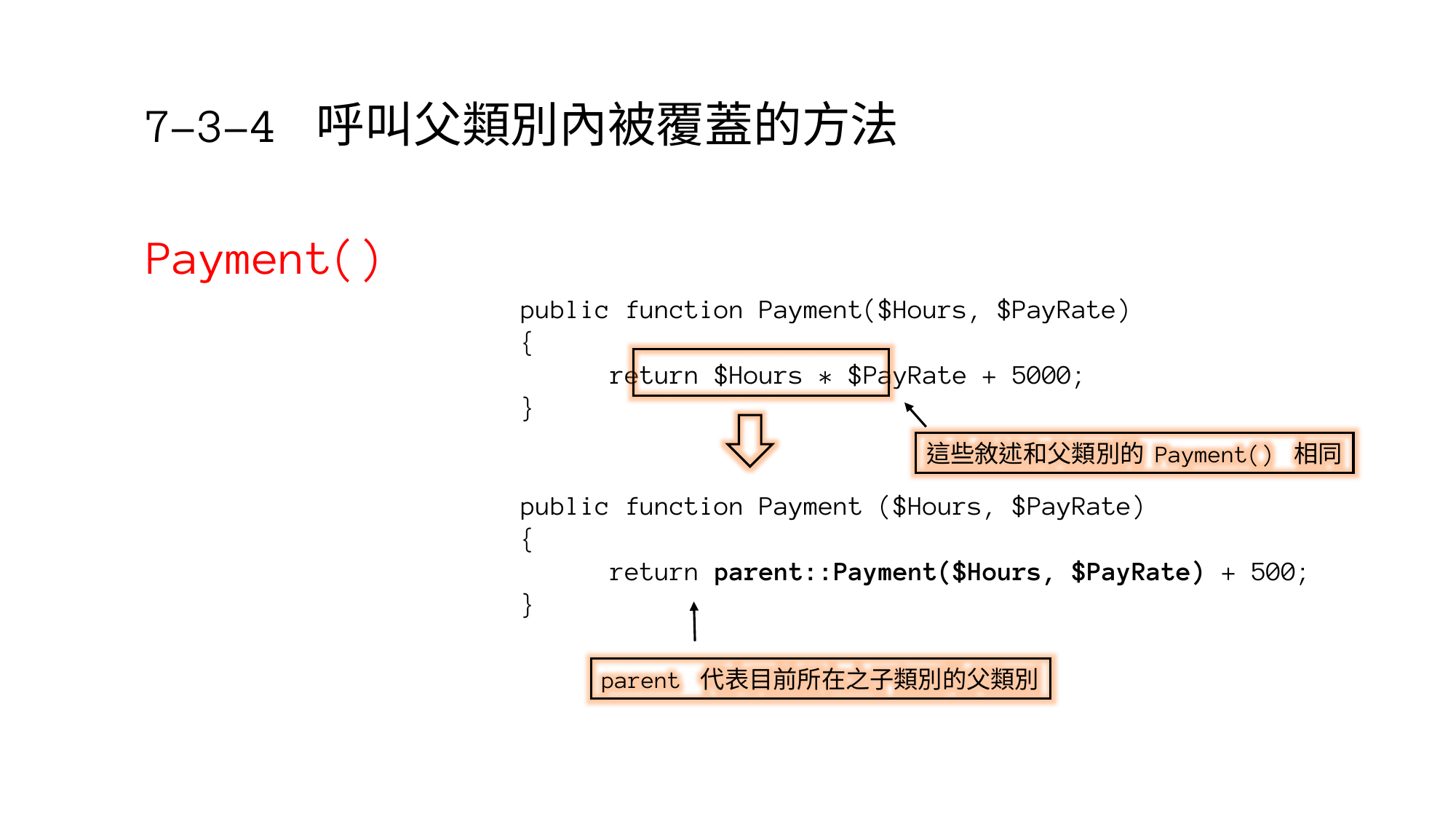

# 7-3-4 呼叫父類別內被覆蓋的方法
Payment()

public function Payment($Hours, $PayRate)
{
      return $Hours * $PayRate + 5000;
}

public function Payment ($Hours, $PayRate)
{
      return parent::Payment($Hours, $PayRate) + 500;
}

這些敘述和父類別的 Payment() 相同
parent 代表目前所在之子類別的父類別